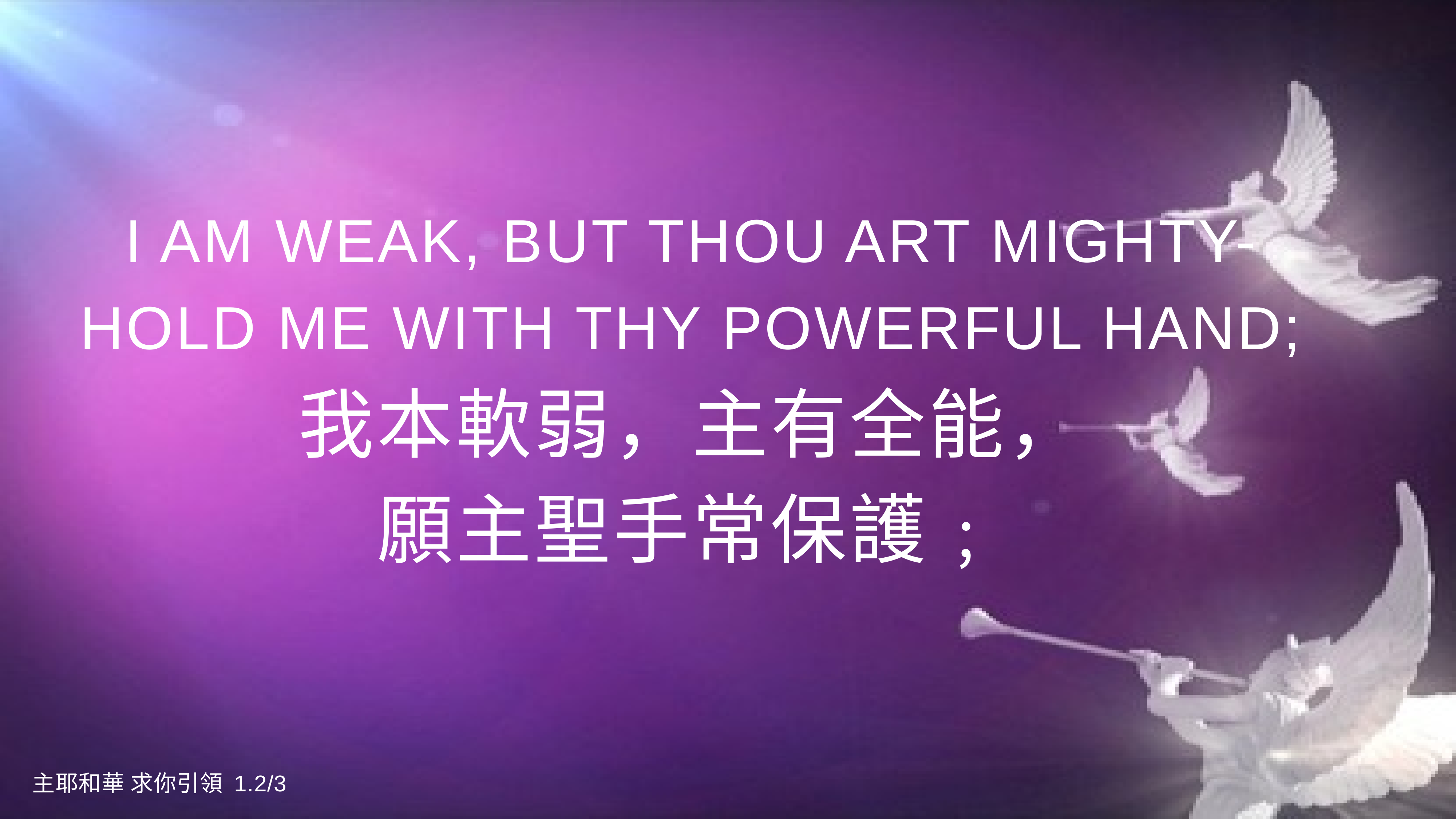

I am weak, but Thou art mighty-
Hold me with Thy powerful hand;
我本軟弱，主有全能，
願主聖手常保護﹔
主耶和華 求你引領 1.2/3